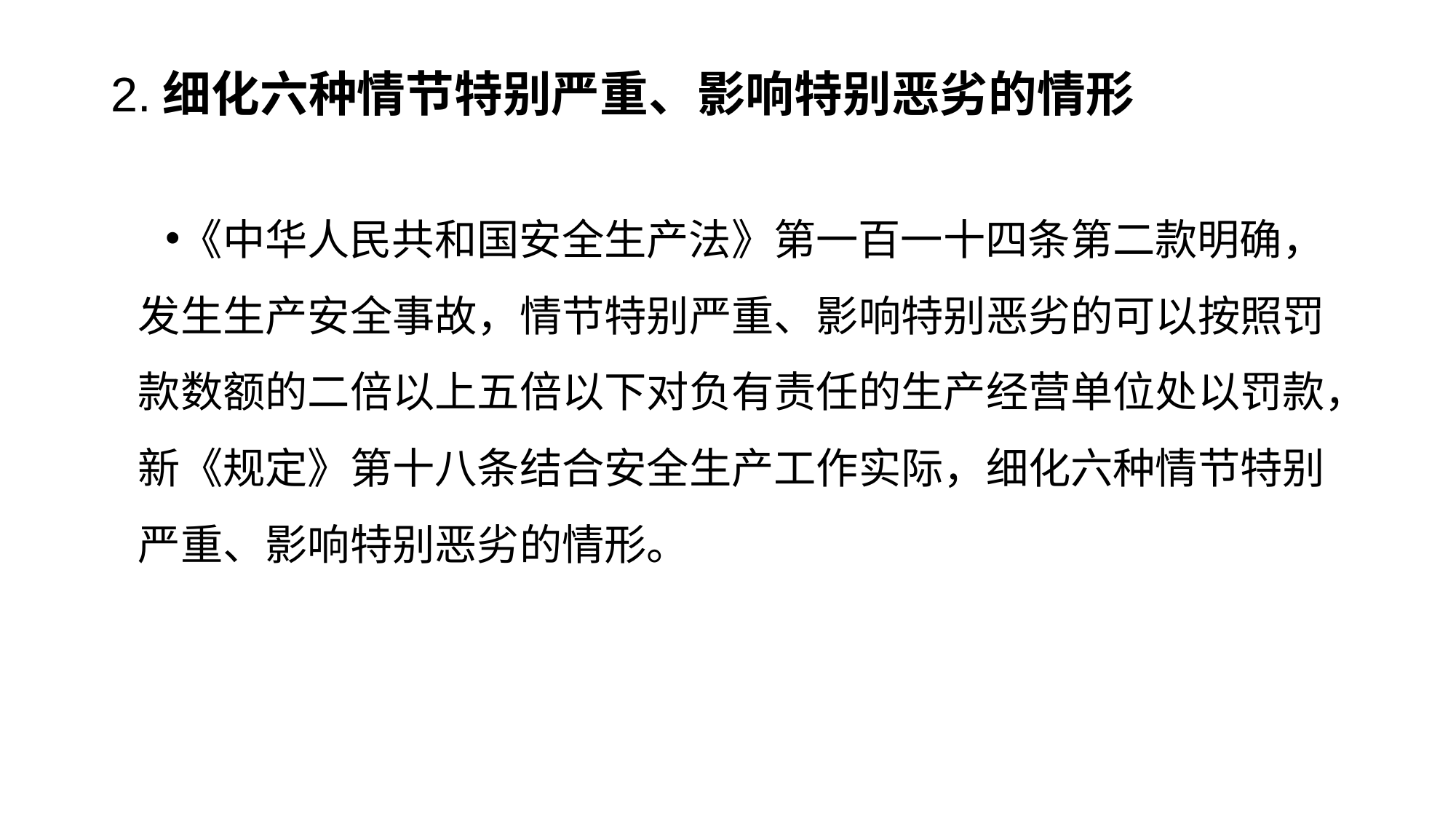

# 2.细化六种情节特别严重、影响特别恶劣的情形
《中华人民共和国安全生产法》第一百一十四条第二款明确，发生生产安全事故，情节特别严重、影响特别恶劣的可以按照罚款数额的二倍以上五倍以下对负有责任的生产经营单位处以罚款，新《规定》第十八条结合安全生产工作实际，细化六种情节特别严重、影响特别恶劣的情形。